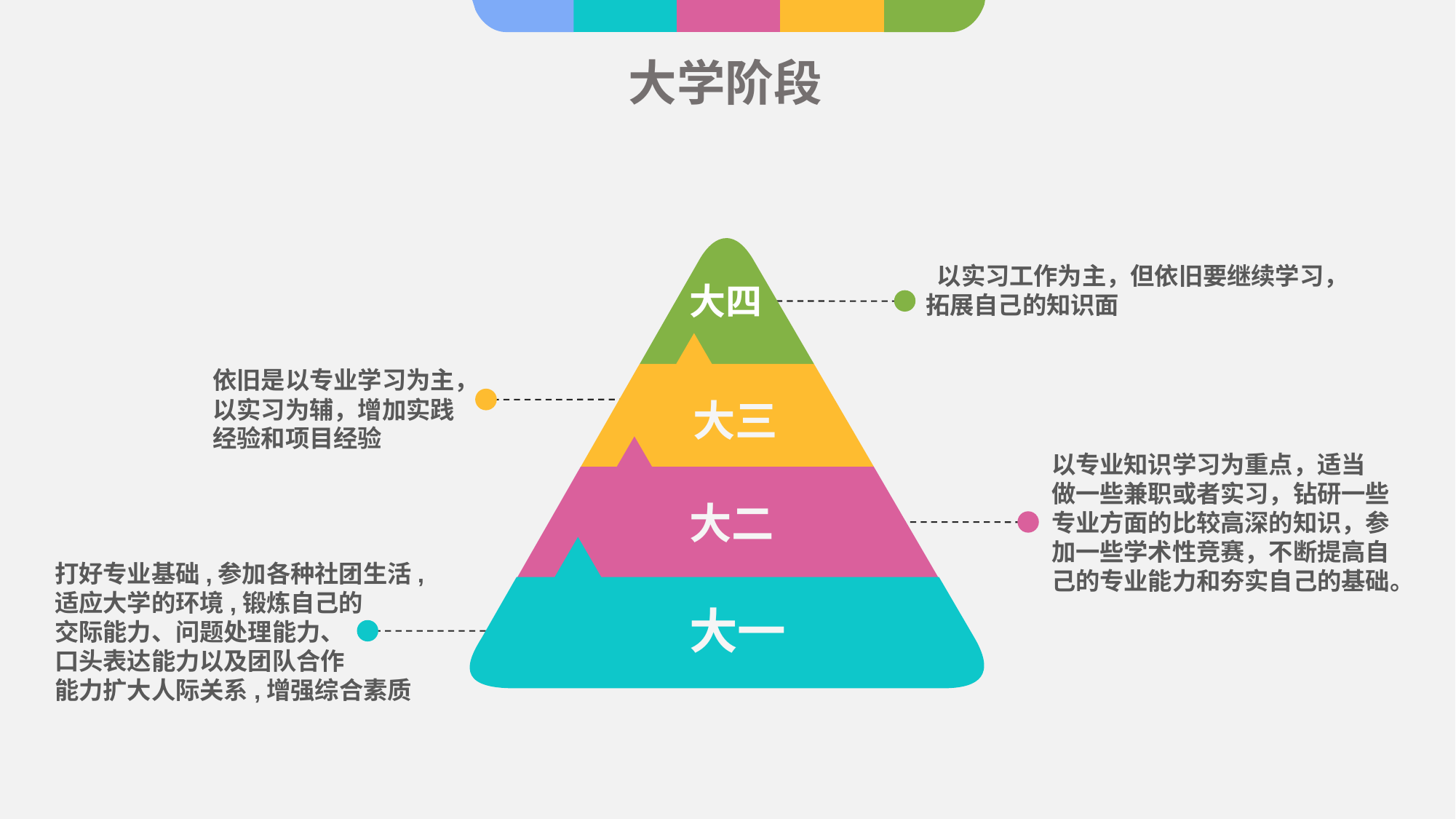

大学阶段

 以实习工作为主，但依旧要继续学习，
拓展自己的知识面

大四

依旧是以专业学习为主，
以实习为辅，增加实践
经验和项目经验

 大三

以专业知识学习为重点，适当
做一些兼职或者实习，钻研一些
专业方面的比较高深的知识，参
加一些学术性竞赛，不断提高自
己的专业能力和夯实自己的基础。

大二

打好专业基础,参加各种社团生活,
适应大学的环境,锻炼自己的
交际能力、问题处理能力、
口头表达能力以及团队合作
能力扩大人际关系,增强综合素质

大一